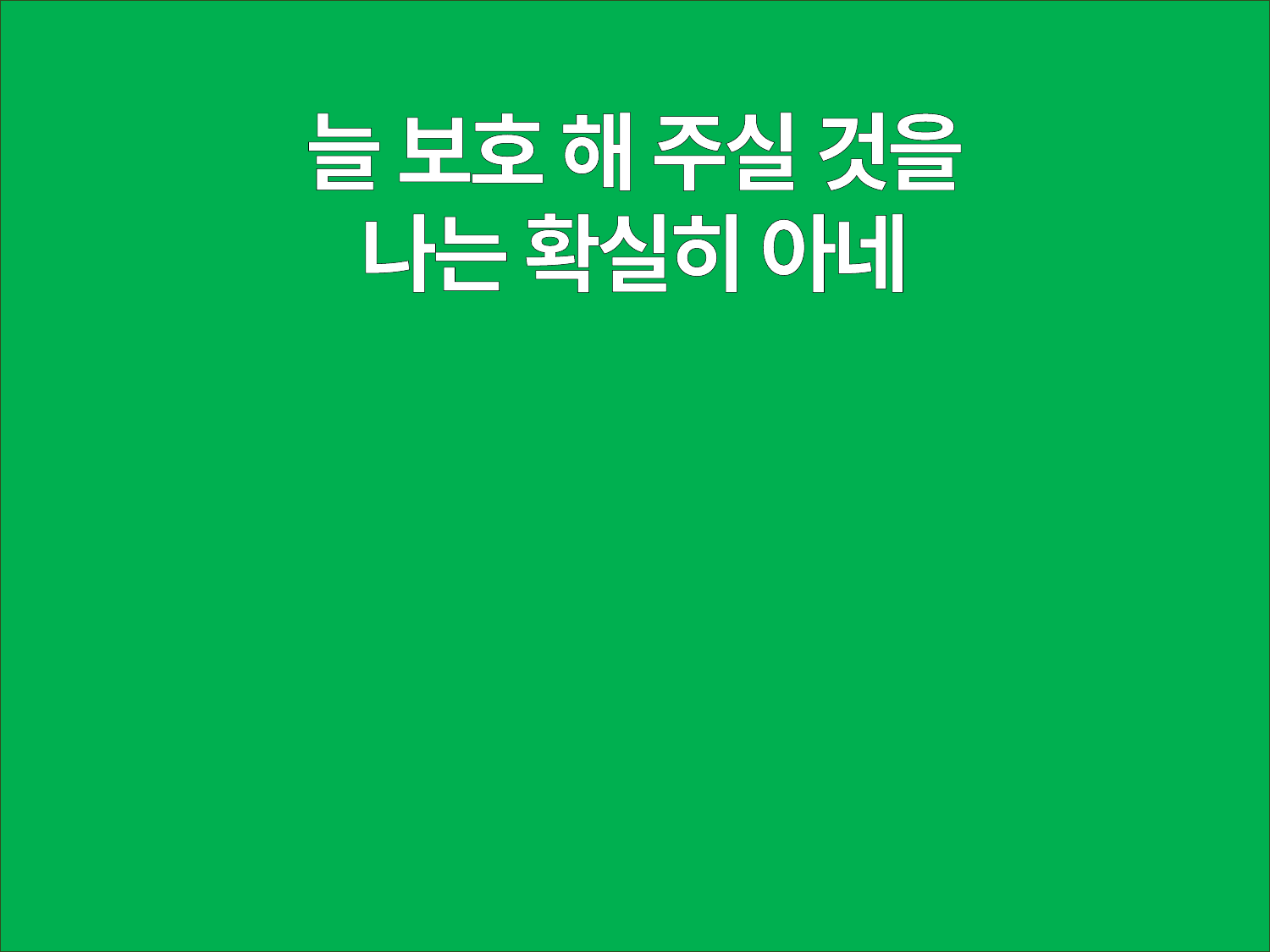

늘 보호 해 주실 것을
나는 확실히 아네